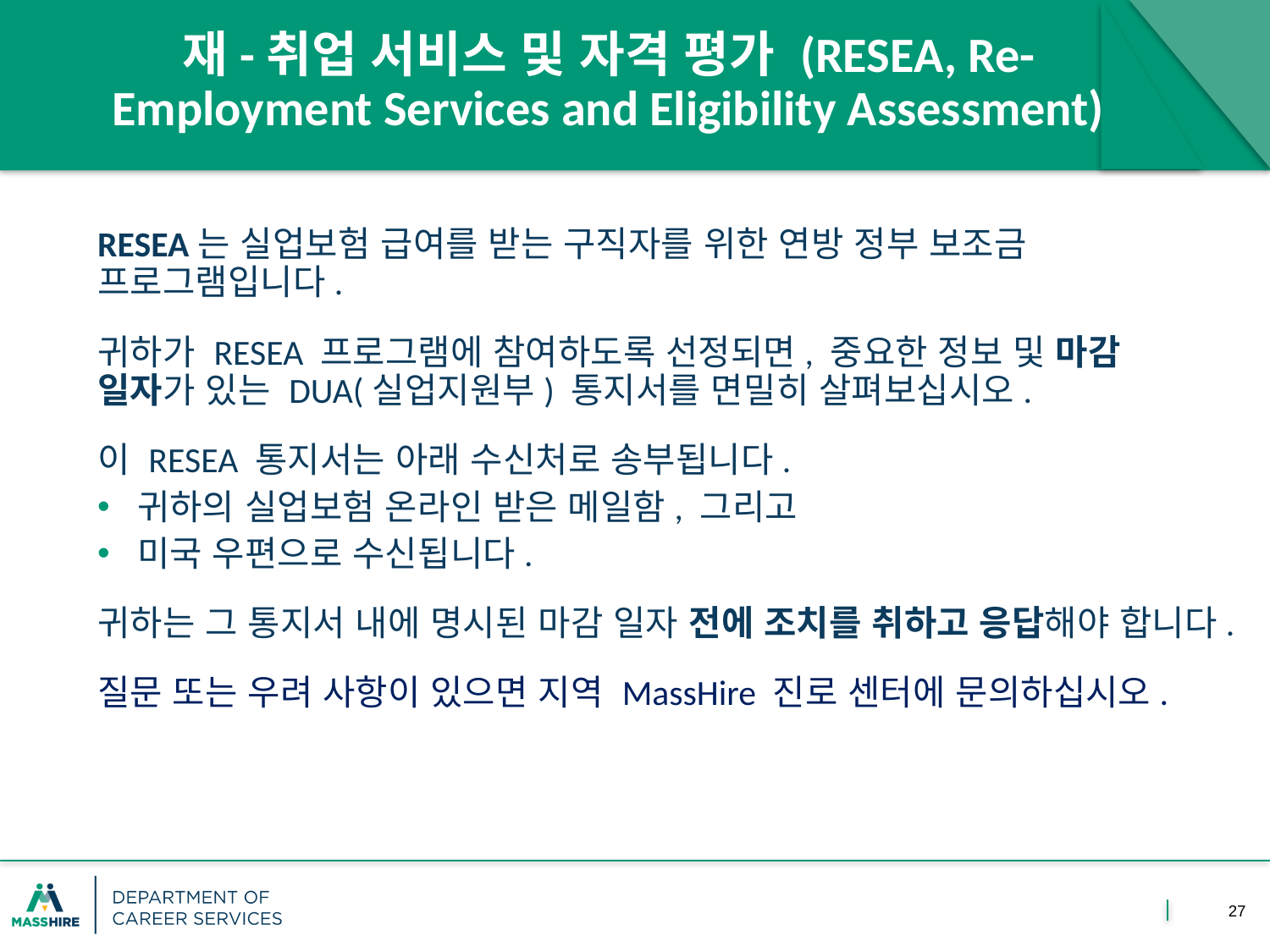

# 재-취업 서비스 및 자격 평가 (RESEA, Re-Employment Services and Eligibility Assessment)
RESEA는 실업보험 급여를 받는 구직자를 위한 연방 정부 보조금 프로그램입니다.
귀하가 RESEA 프로그램에 참여하도록 선정되면, 중요한 정보 및 마감 일자가 있는 DUA(실업지원부) 통지서를 면밀히 살펴보십시오.
이 RESEA 통지서는 아래 수신처로 송부됩니다.
귀하의 실업보험 온라인 받은 메일함, 그리고
미국 우편으로 수신됩니다.
귀하는 그 통지서 내에 명시된 마감 일자 전에 조치를 취하고 응답해야 합니다.
질문 또는 우려 사항이 있으면 지역 MassHire 진로 센터에 문의하십시오.

27